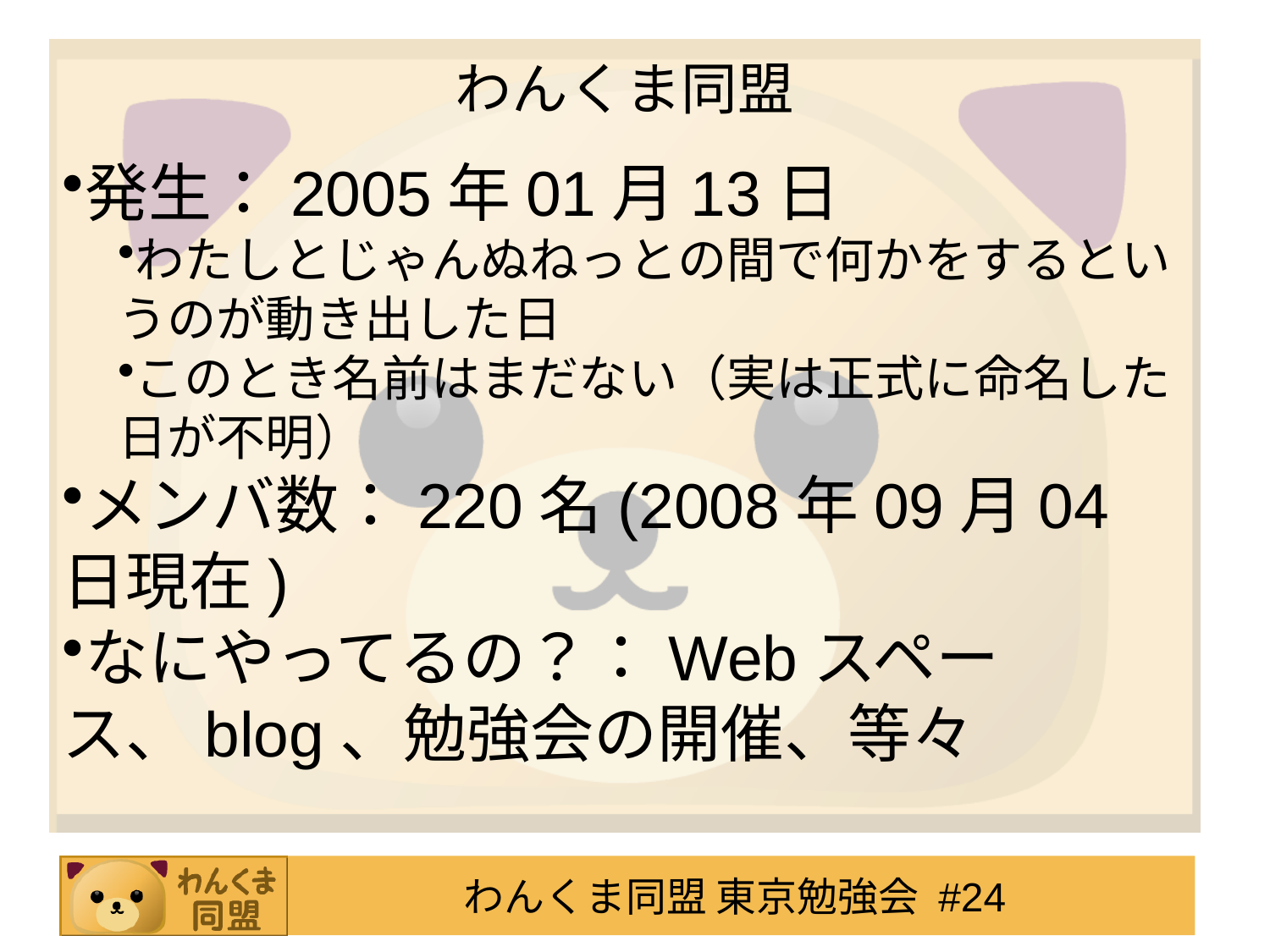

# わんくま同盟
発生：2005年01月13日
わたしとじゃんぬねっとの間で何かをするというのが動き出した日
このとき名前はまだない（実は正式に命名した日が不明）
メンバ数：220名(2008年09月04日現在)
なにやってるの？：Webスペース、blog、勉強会の開催、等々